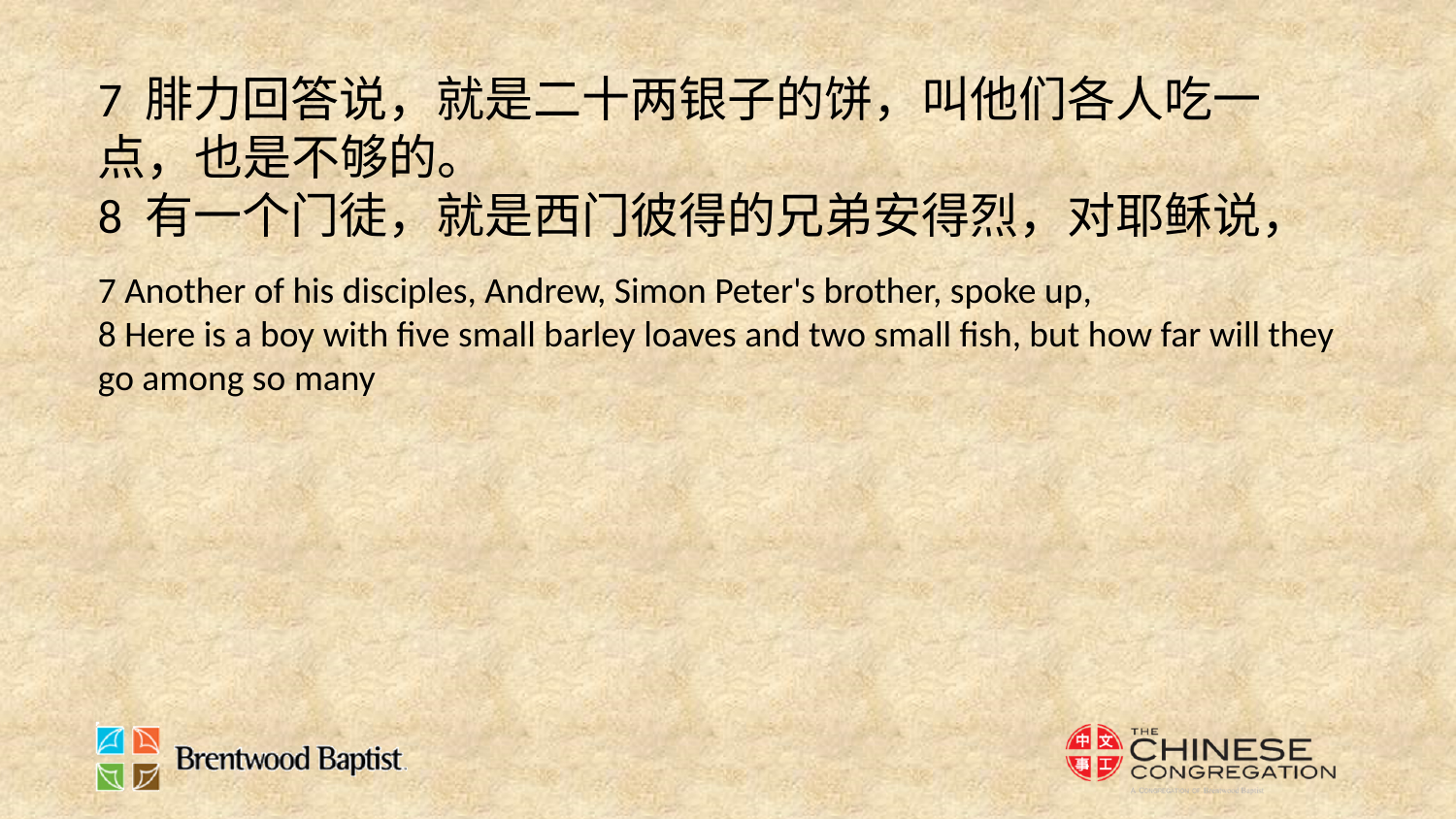

7 腓力回答说，就是二十两银子的饼，叫他们各人吃一点，也是不够的。
8 有一个门徒，就是西门彼得的兄弟安得烈，对耶稣说，

7 Another of his disciples, Andrew, Simon Peter's brother, spoke up,
8 Here is a boy with five small barley loaves and two small fish, but how far will they go among so many